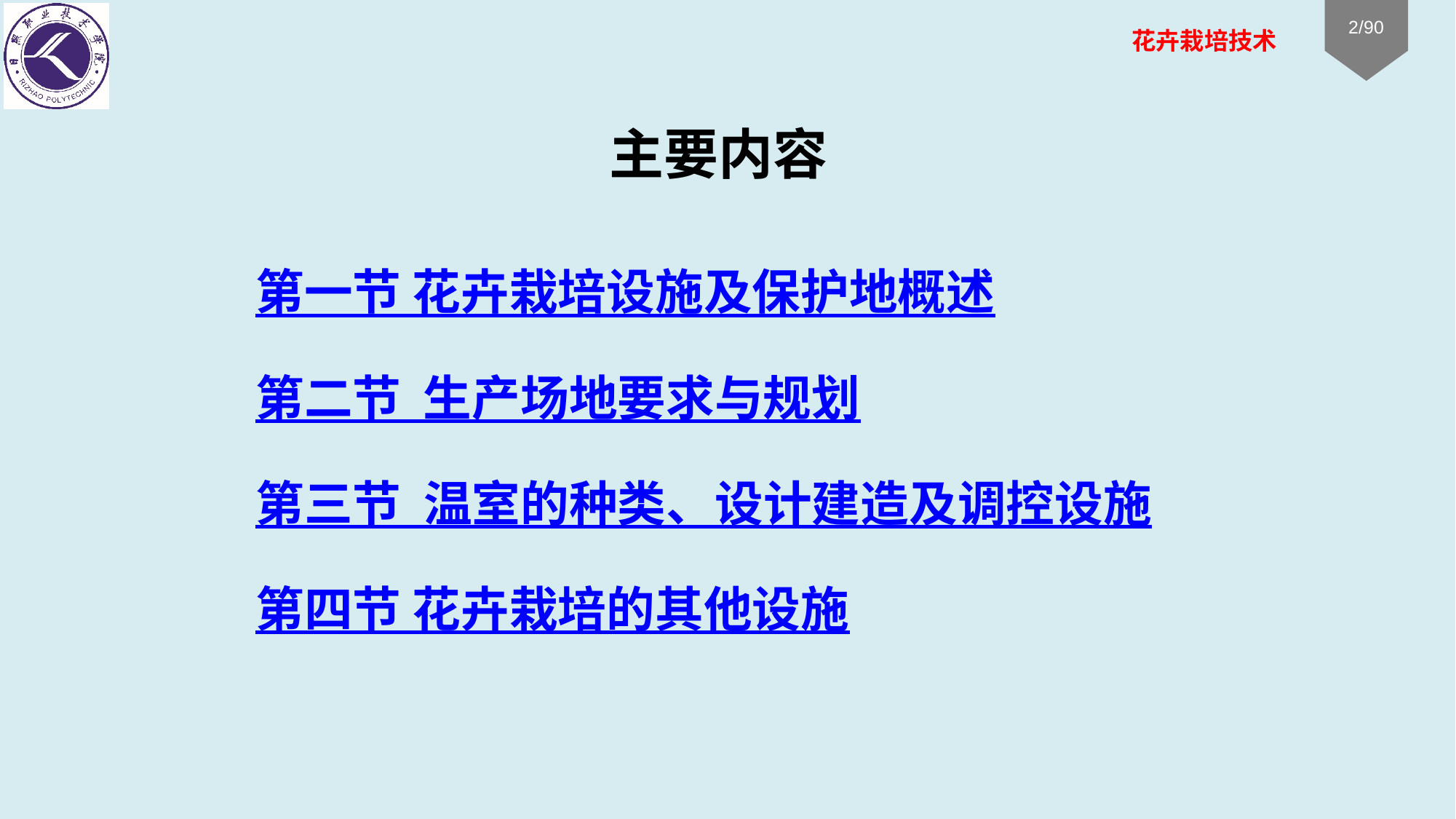

# 主要内容
第一节 花卉栽培设施及保护地概述
第二节  生产场地要求与规划
第三节  温室的种类、设计建造及调控设施
第四节 花卉栽培的其他设施